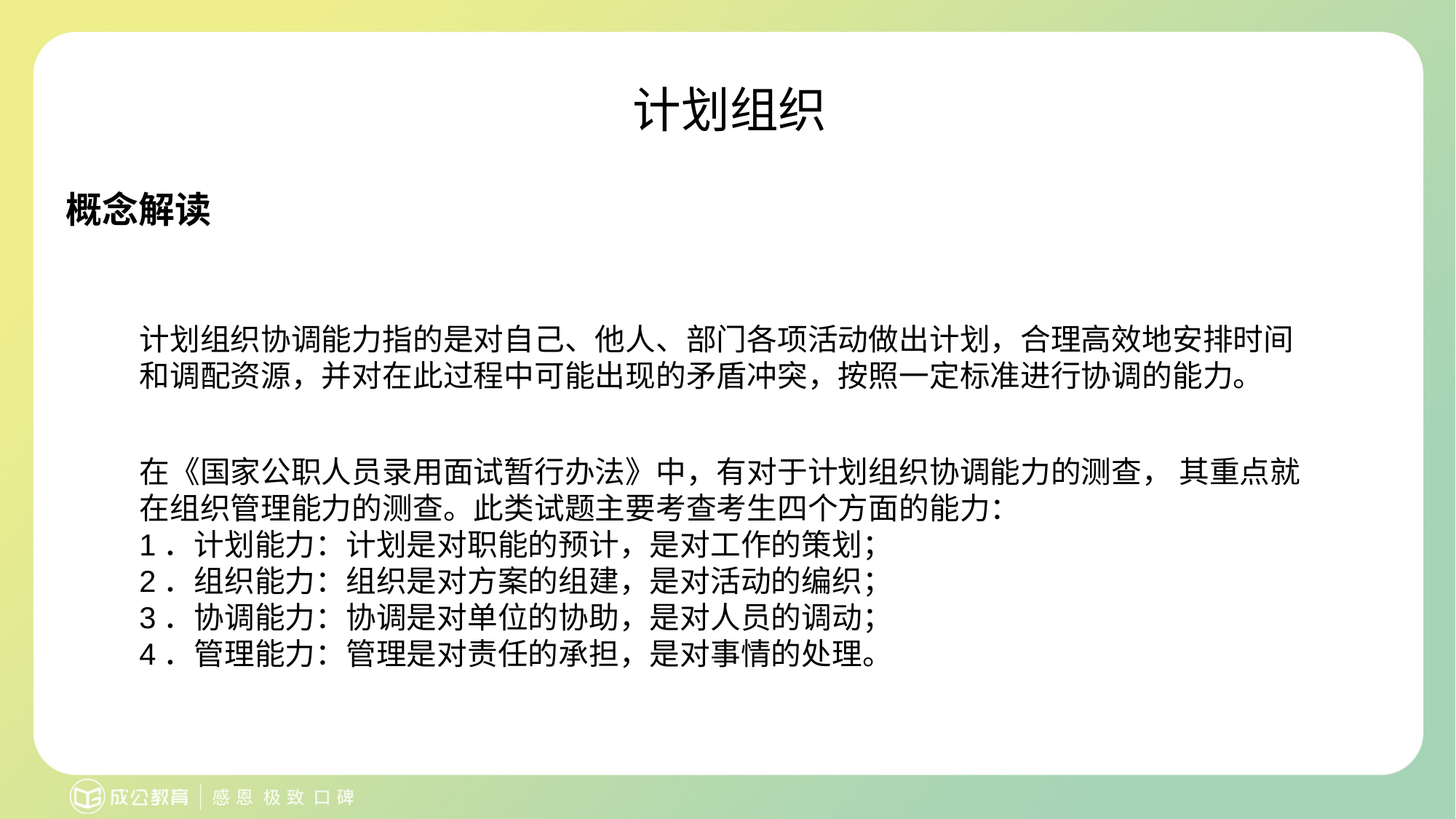

计划组织
概念解读
计划组织协调能力指的是对自己、他人、部门各项活动做出计划，合理高效地安排时间和调配资源，并对在此过程中可能出现的矛盾冲突，按照一定标准进行协调的能力。
在《国家公职人员录用面试暂行办法》中，有对于计划组织协调能力的测查， 其重点就在组织管理能力的测查。此类试题主要考查考生四个方面的能力：
1．计划能力：计划是对职能的预计，是对工作的策划；
2．组织能力：组织是对方案的组建，是对活动的编织；
3．协调能力：协调是对单位的协助，是对人员的调动；
4．管理能力：管理是对责任的承担，是对事情的处理。